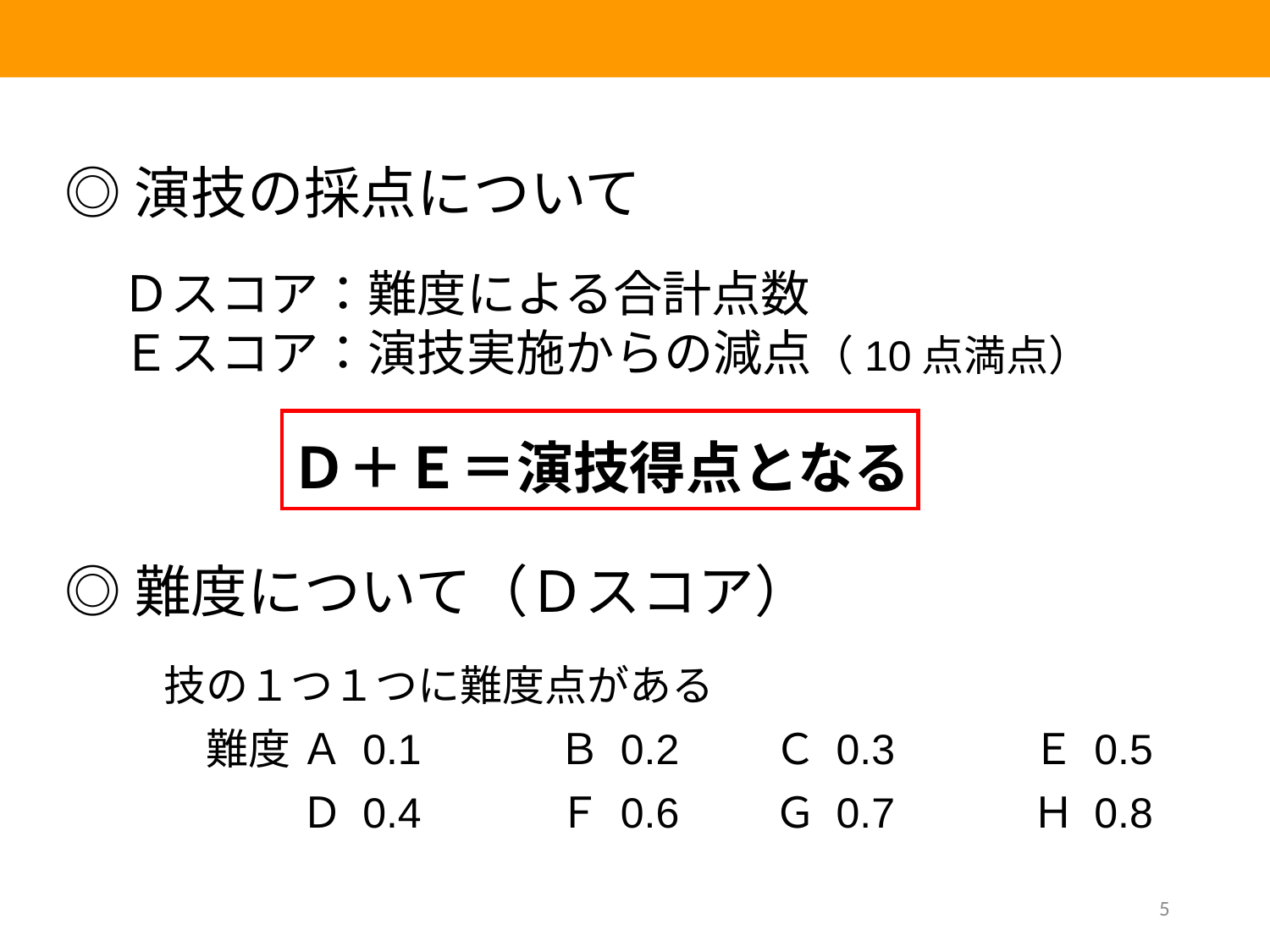

◎演技の採点について
Ｄスコア：難度による合計点数
Ｅスコア：演技実施からの減点（10点満点）

　　　　Ｄ＋Ｅ＝演技得点となる

# ◎難度について（Ｄスコア）
　技の１つ１つに難度点がある
　　難度 Ａ 0.1　　　Ｂ 0.2　　Ｃ 0.3　　　Ｅ 0.5
　　　　 Ｄ 0.4　　　Ｆ 0.6　　Ｇ 0.7　　　Ｈ 0.8

5